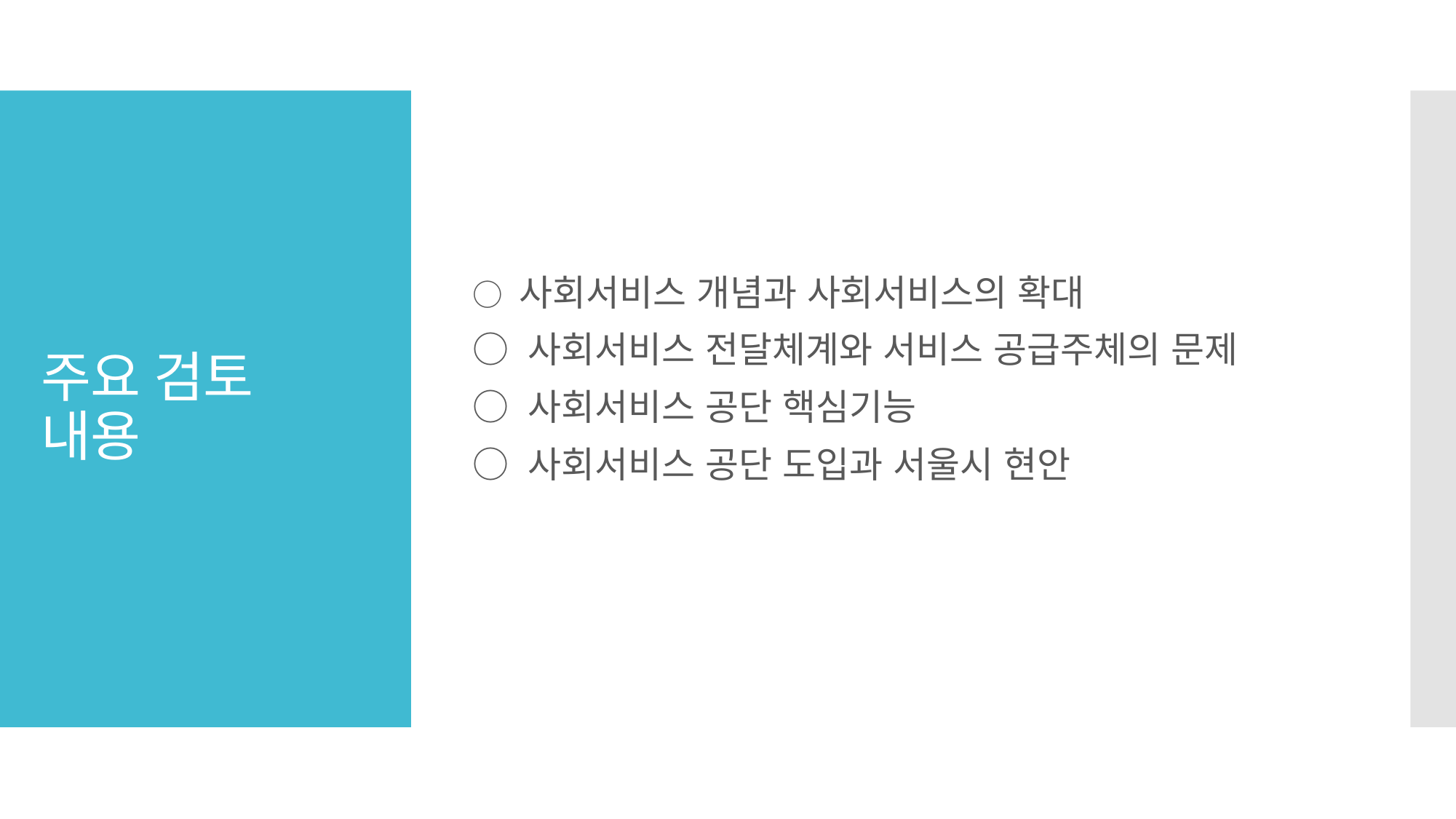

○ 사회서비스 개념과 사회서비스의 확대
○ 사회서비스 전달체계와 서비스 공급주체의 문제
○ 사회서비스 공단 핵심기능
○ 사회서비스 공단 도입과 서울시 현안

# 주요 검토 내용